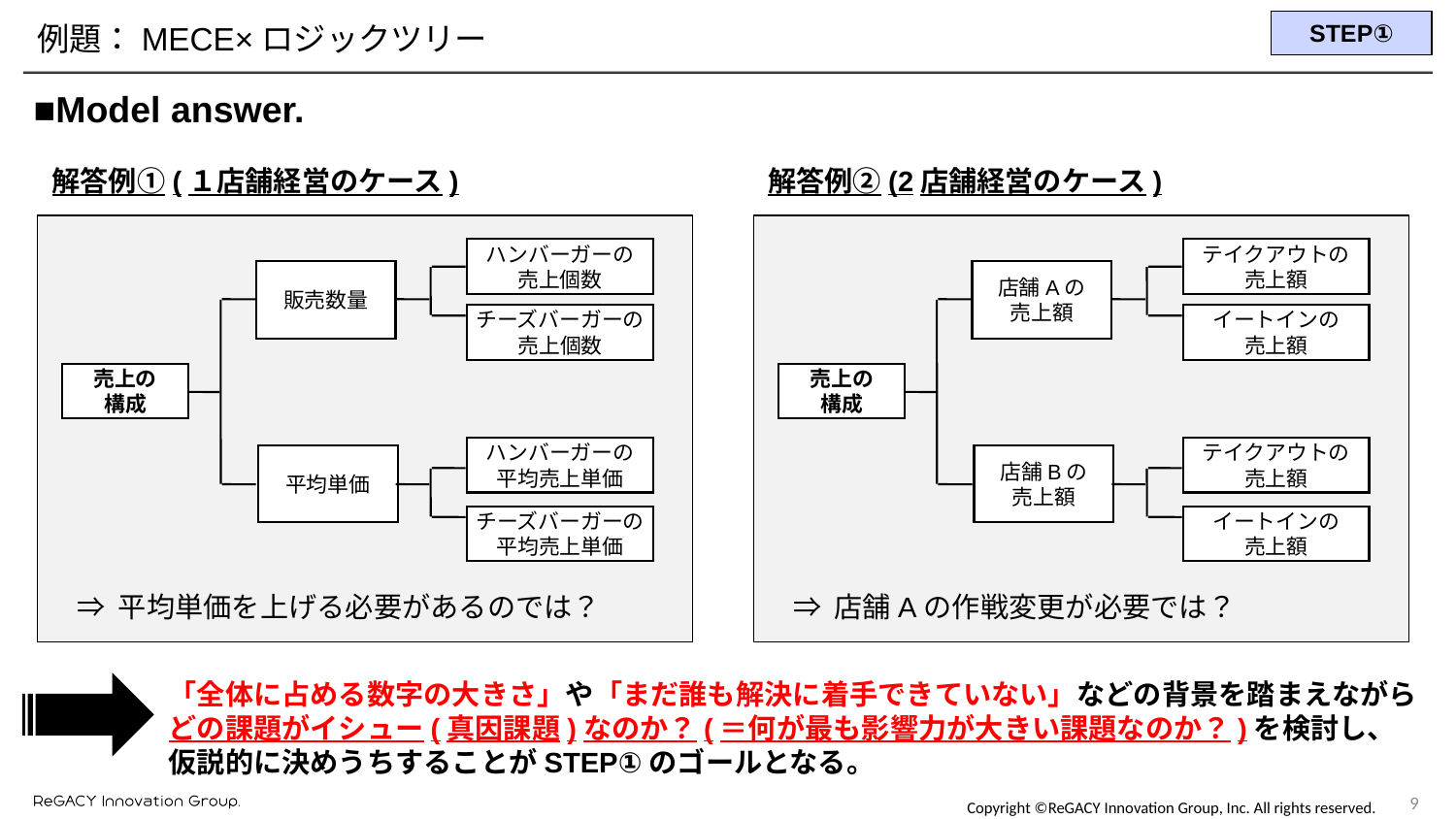

STEP①
例題：MECE×ロジックツリー
■Model answer.
解答例①(１店舗経営のケース)
解答例②(2店舗経営のケース)

ハンバーガーの
売上個数
販売数量

チーズバーガーの
売上個数

売上の
構成

ハンバーガーの
平均売上単価
平均単価

チーズバーガーの
平均売上単価

テイクアウトの
売上額
店舗Aの
売上額

イートインの
売上額

売上の
構成

テイクアウトの
売上額
店舗Bの
売上額

イートインの
売上額

⇒ 平均単価を上げる必要があるのでは？
⇒ 店舗Aの作戦変更が必要では？
「全体に占める数字の大きさ」や「まだ誰も解決に着手できていない」などの背景を踏まえながら
どの課題がイシュー(真因課題)なのか？(＝何が最も影響力が大きい課題なのか？)を検討し、
仮説的に決めうちすることがSTEP①のゴールとなる。

9